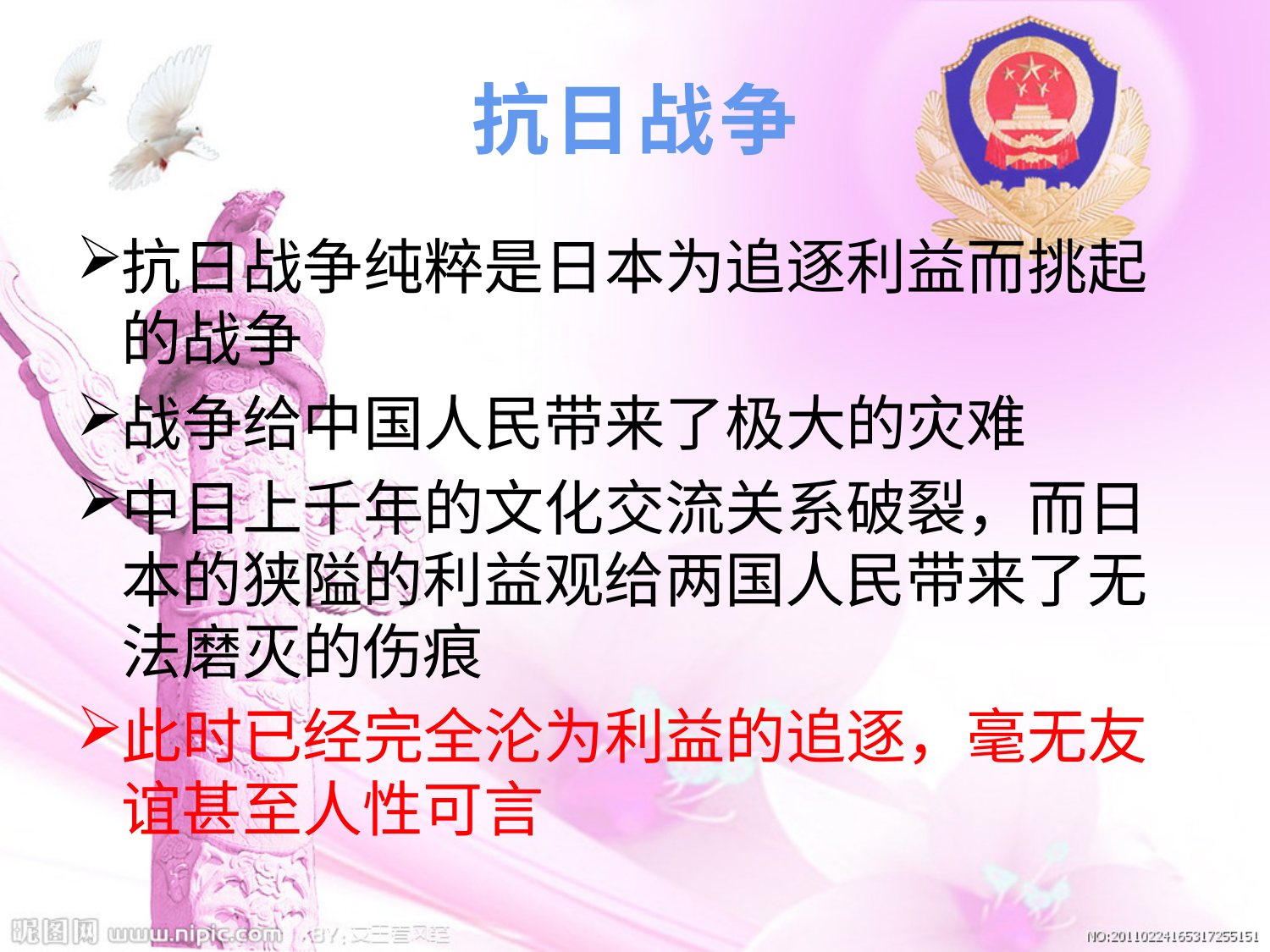

# 抗日战争
抗日战争纯粹是日本为追逐利益而挑起的战争
战争给中国人民带来了极大的灾难
中日上千年的文化交流关系破裂，而日本的狭隘的利益观给两国人民带来了无法磨灭的伤痕
此时已经完全沦为利益的追逐，毫无友谊甚至人性可言